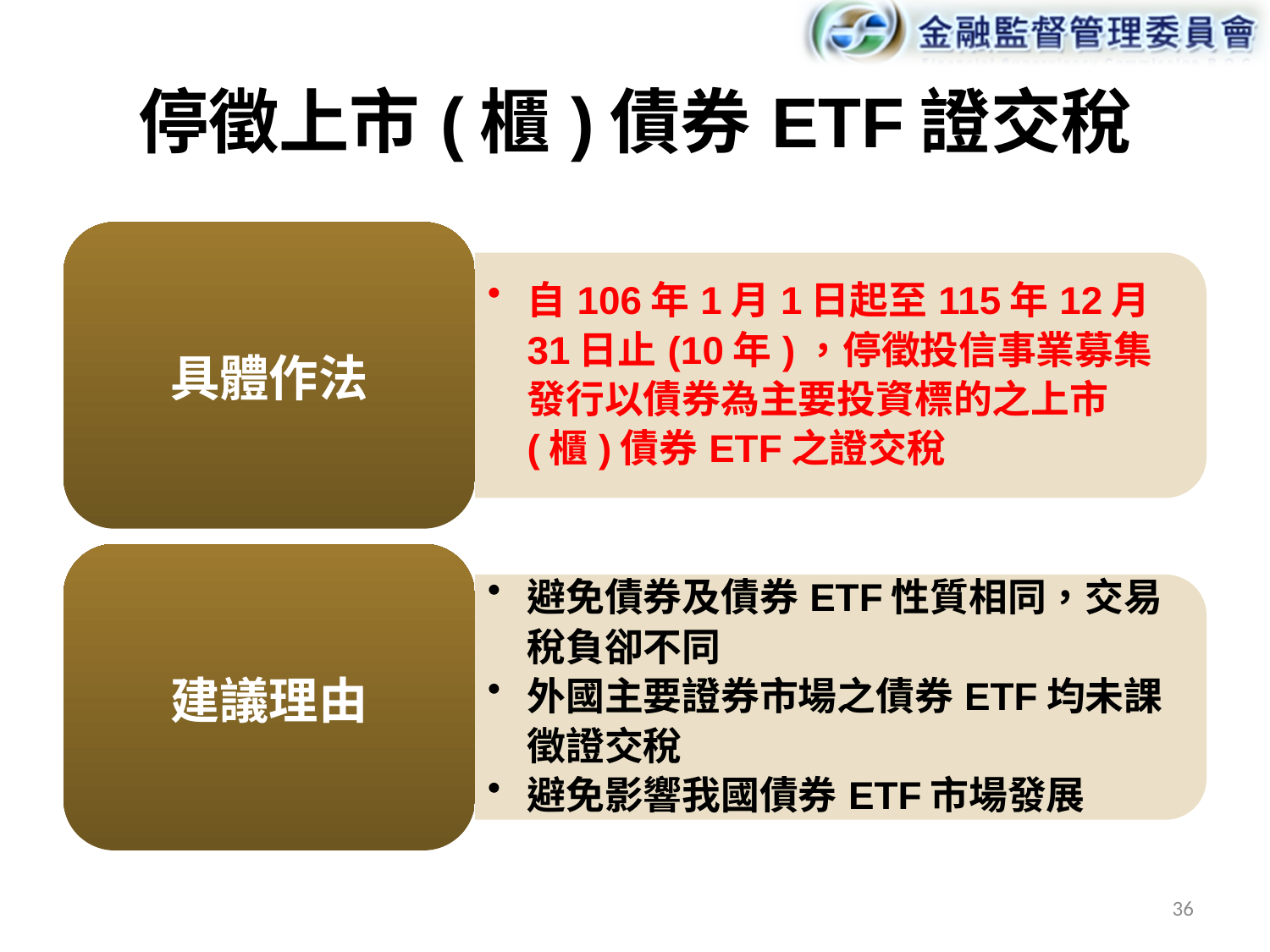

# 停徵上市(櫃)債券ETF證交稅
具體作法
自106年1月1日起至115年12月31日止(10年)，停徵投信事業募集發行以債券為主要投資標的之上市(櫃)債券ETF之證交稅
建議理由
避免債券及債券ETF性質相同，交易稅負卻不同
外國主要證券市場之債券ETF均未課徵證交稅
避免影響我國債券ETF市場發展
36